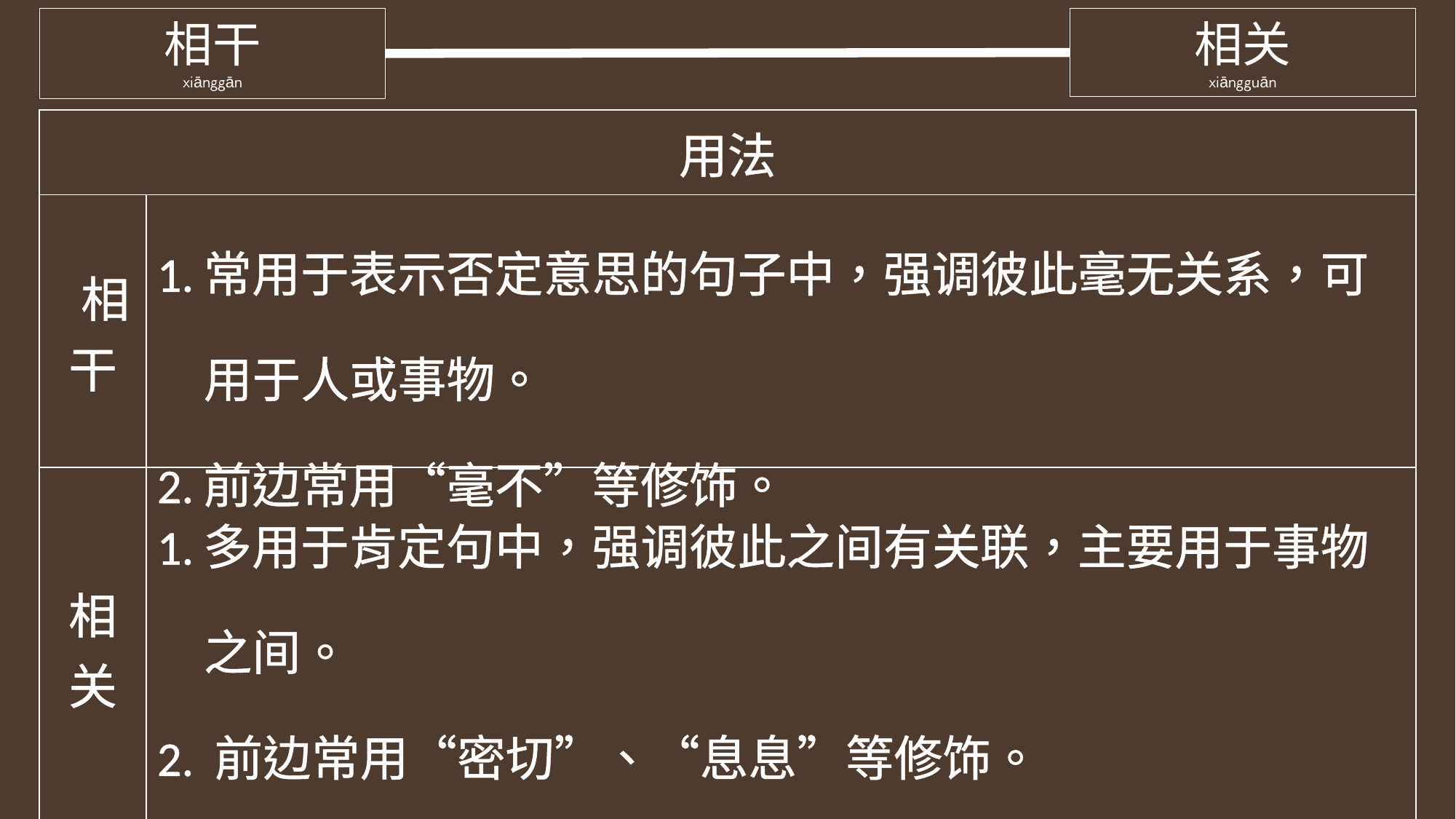

相干
xiānggān

相关
xiāngguān
| 用法 |  |
| --- | --- |
| 相干 | 1.常用于表示否定意思的句子中，强调彼此毫无关系，可 用于人或事物。 2.前边常用“毫不”等修饰。 |
| 相关 | 1.多用于肯定句中，强调彼此之间有关联，主要用于事物 之间。 2. 前边常用“密切”、“息息”等修饰。 3.还可作定语修饰名词。 |
|  |
| --- |